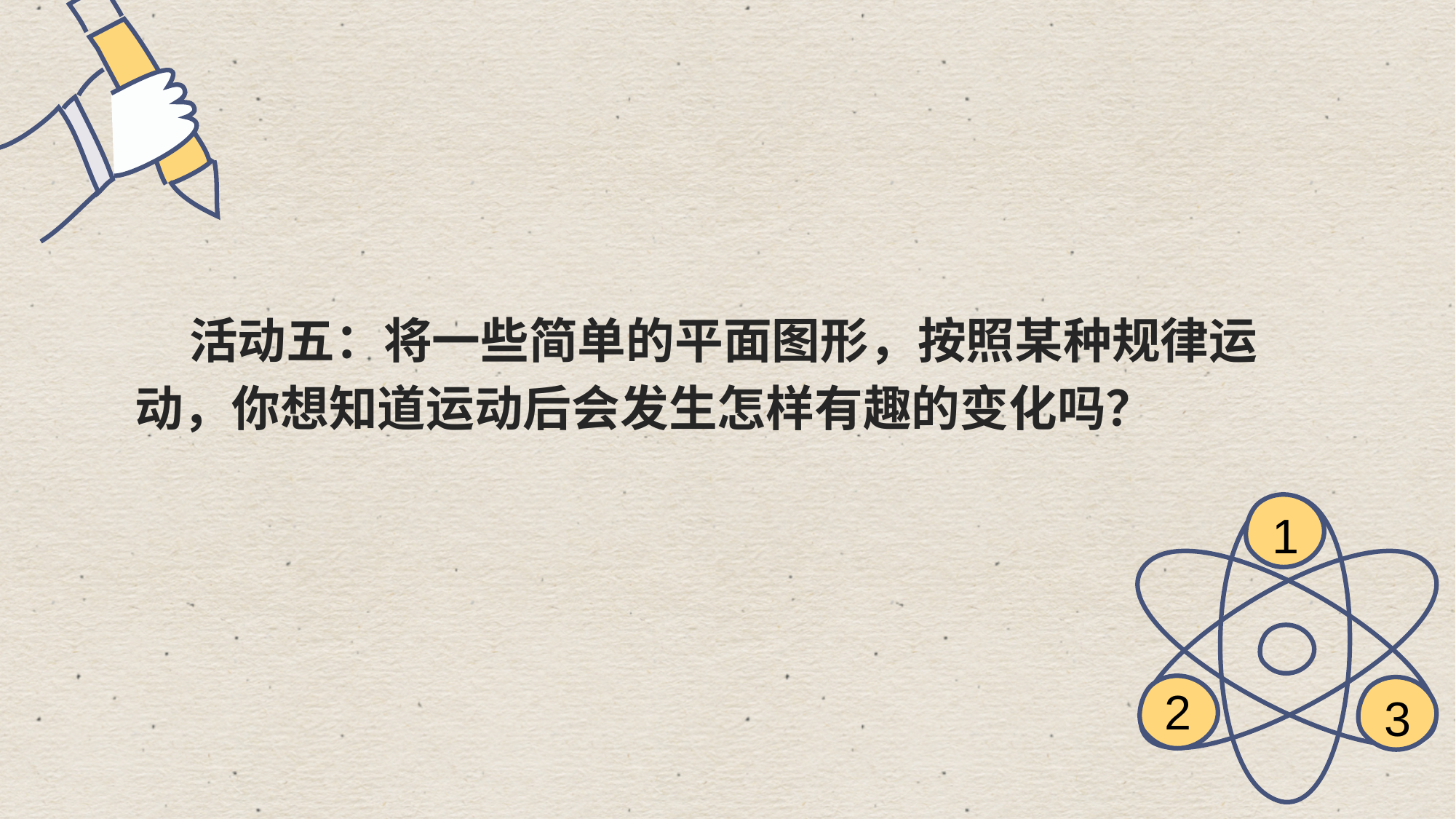

活动五：将一些简单的平面图形，按照某种规律运动，你想知道运动后会发生怎样有趣的变化吗？

1

2

3